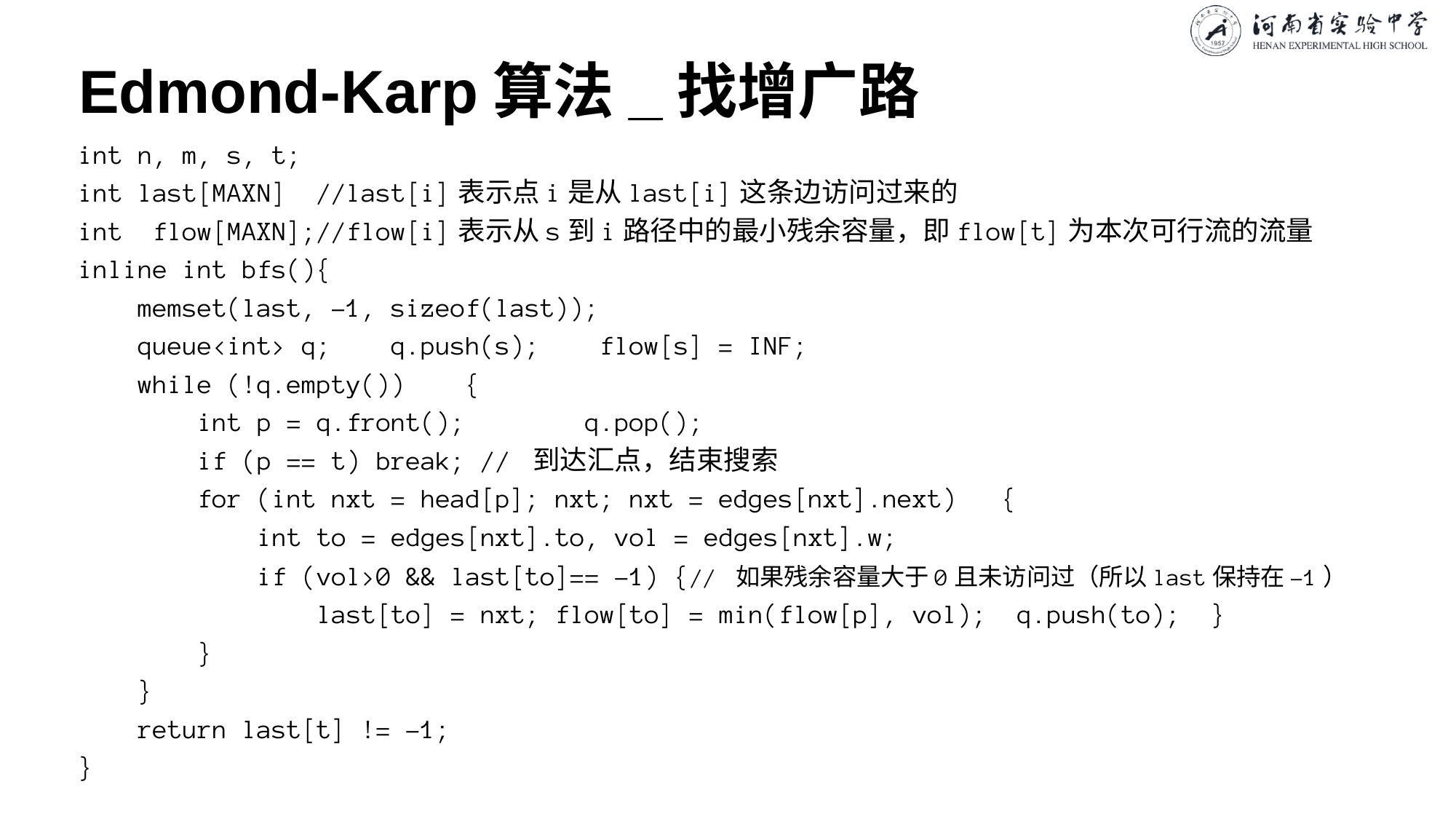

# Edmond-Karp算法_找增广路
int n, m, s, t;
int last[MAXN]  //last[i]表示点i是从last[i]这条边访问过来的
int  flow[MAXN];//flow[i]表示从s到i路径中的最小残余容量，即flow[t]为本次可行流的流量
inline int bfs(){
    memset(last, -1, sizeof(last));
    queue<int> q;    q.push(s);    flow[s] = INF;
    while (!q.empty())    {
        int p = q.front();        q.pop();
        if (p == t) break; // 到达汇点，结束搜索
        for (int nxt = head[p]; nxt; nxt = edges[nxt].next)   {
            int to = edges[nxt].to, vol = edges[nxt].w;
            if (vol>0 && last[to]== -1) {// 如果残余容量大于0且未访问过（所以last保持在-1）
                last[to] = nxt; flow[to] = min(flow[p], vol);  q.push(to);  }
        }
    }
    return last[t] != -1;
}